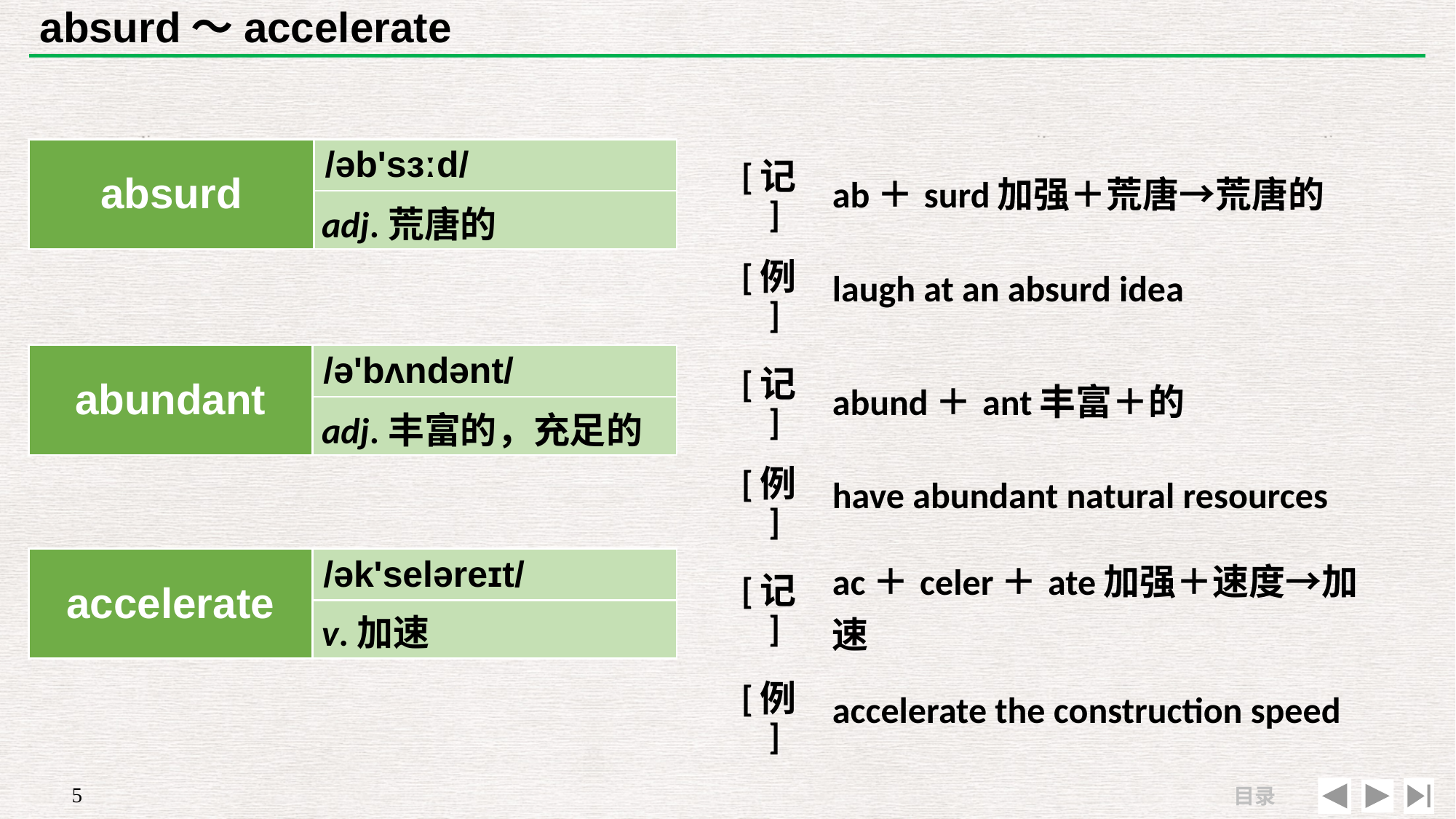

# absurd～accelerate

| absurd | /əb'sɜːd/ |
| --- | --- |
|  |  |
| [记] | ab＋surd加强＋荒唐→荒唐的 |
| --- | --- |
| [例] | laugh at an absurd idea |
adj.荒唐的
| abundant | /ə'bʌndənt/ |
| --- | --- |
|  |  |
| [记] | abund＋ant丰富＋的 |
| --- | --- |
| [例] | have abundant natural resources |
adj.丰富的，充足的
| [记] | ac＋celer＋ate加强＋速度→加速 |
| --- | --- |
| [例] | accelerate the construction speed |
| accelerate | /ək'seləreɪt/ |
| --- | --- |
|  |  |
v.加速